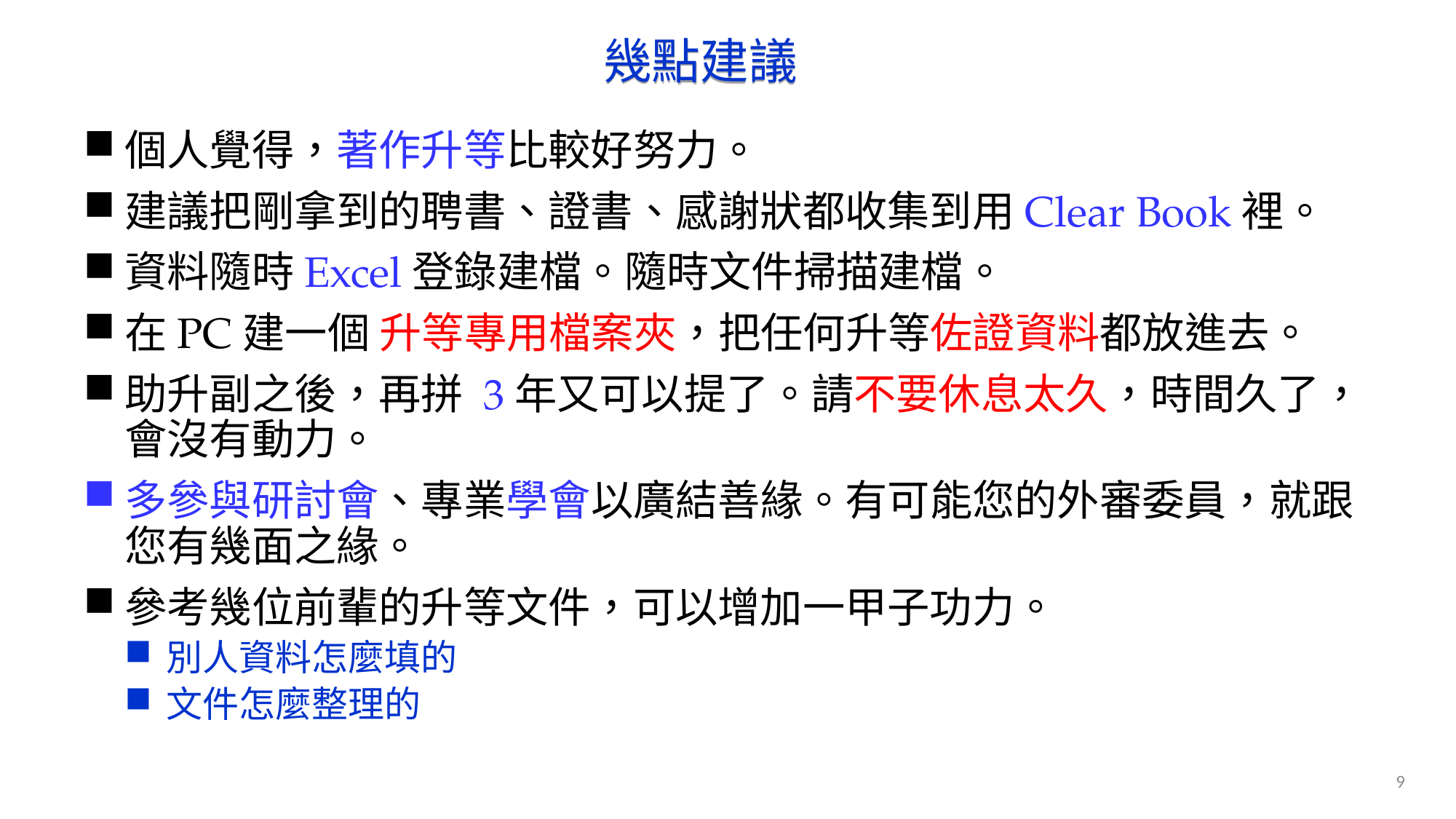

# 幾點建議
個人覺得，著作升等比較好努力。
建議把剛拿到的聘書、證書、感謝狀都收集到用Clear Book裡。
資料隨時Excel登錄建檔。隨時文件掃描建檔。
在PC建一個 升等專用檔案夾，把任何升等佐證資料都放進去。
助升副之後，再拼 3年又可以提了。請不要休息太久，時間久了，會沒有動力。
多參與研討會、專業學會以廣結善緣。有可能您的外審委員，就跟您有幾面之緣。
參考幾位前輩的升等文件，可以增加一甲子功力。
別人資料怎麼填的
文件怎麼整理的

9